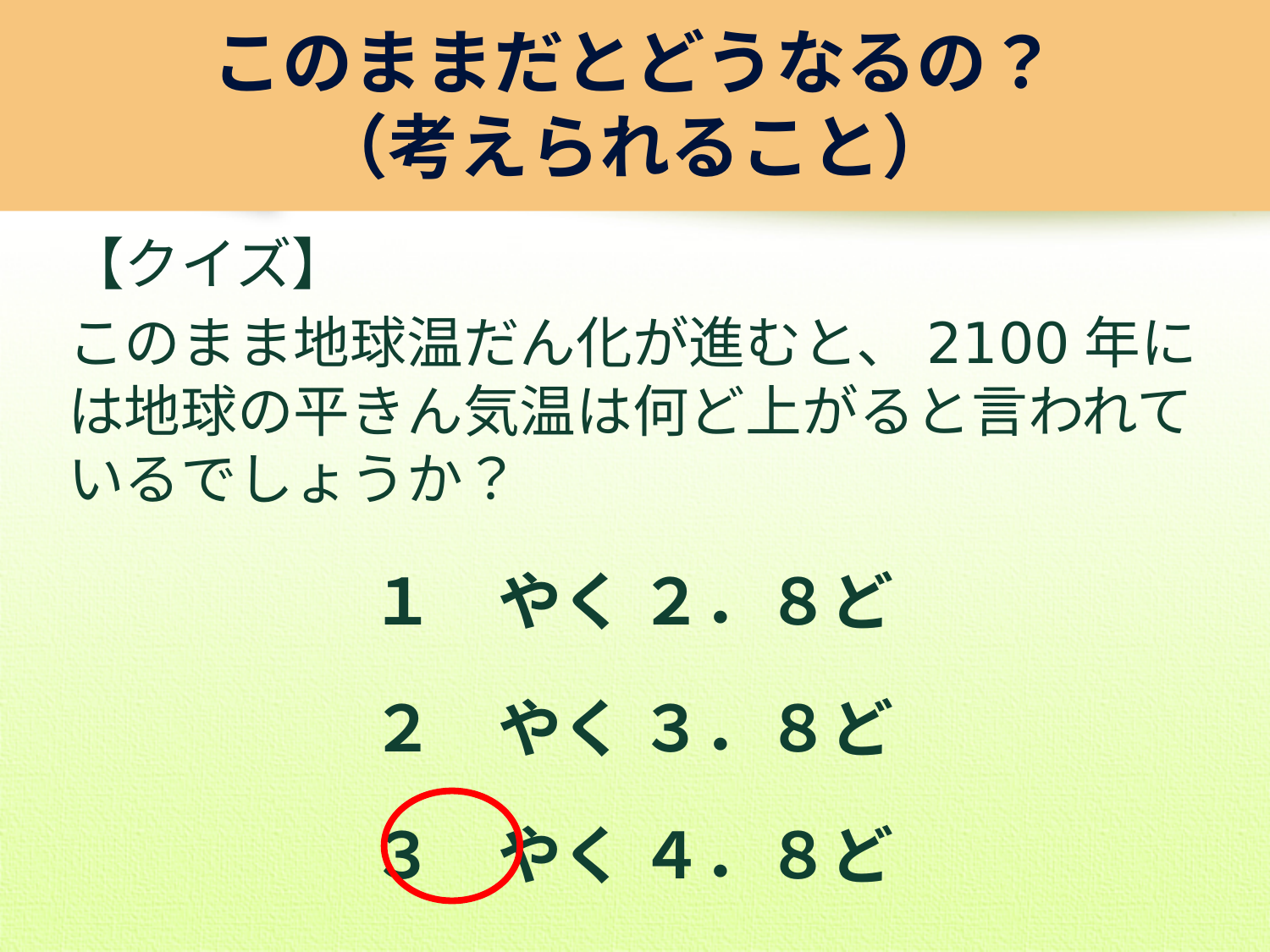

このままだとどうなるの？
（考えられること）
【クイズ】
このまま地球温だん化が進むと、2100年には地球の平きん気温は何ど上がると言われているでしょうか？
１　やく ２．８ど
２　やく ３．８ど
３　やく ４．８ど